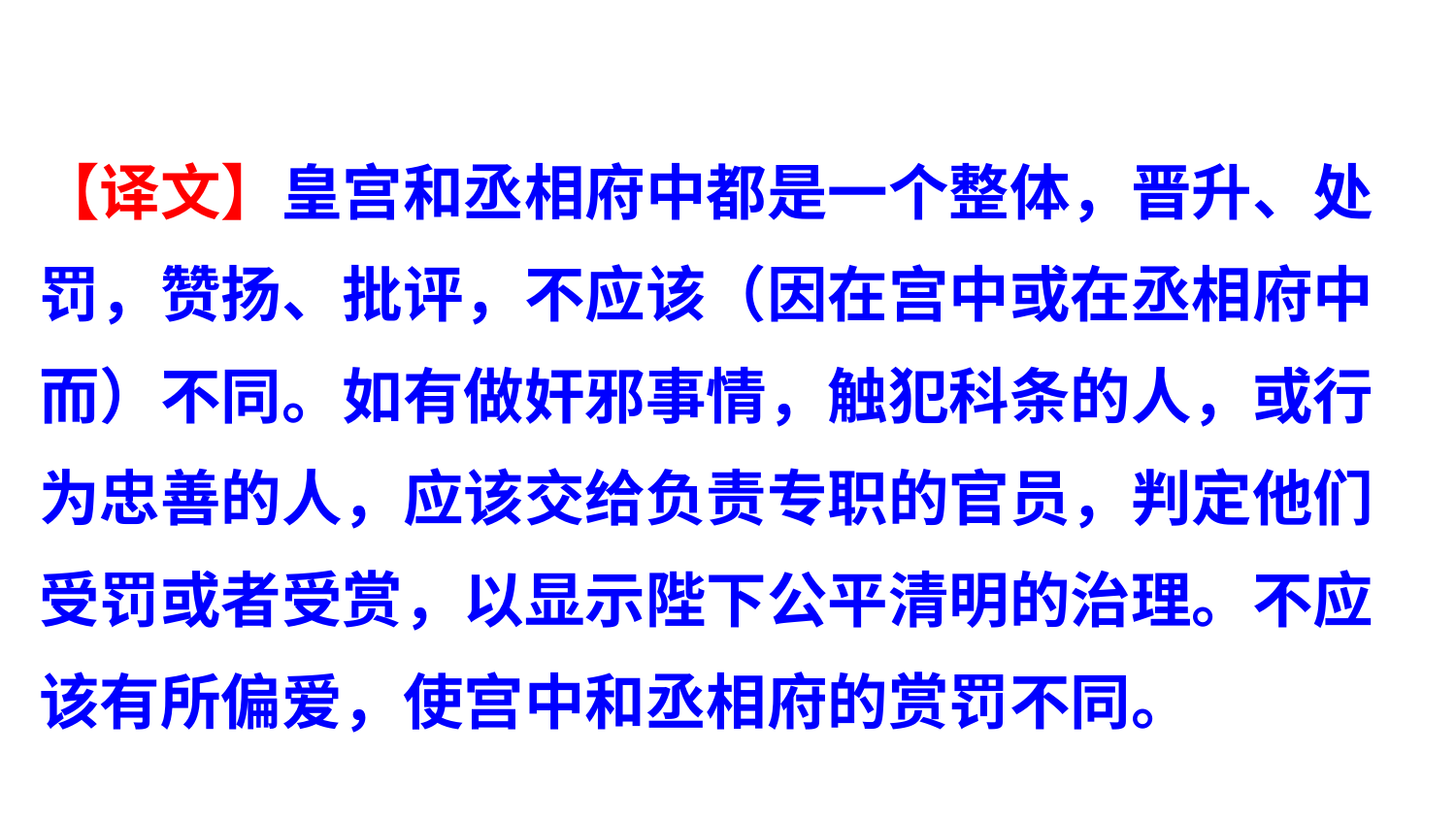

【译文】皇宫和丞相府中都是一个整体，晋升、处罚，赞扬、批评，不应该（因在宫中或在丞相府中而）不同。如有做奸邪事情，触犯科条的人，或行为忠善的人，应该交给负责专职的官员，判定他们受罚或者受赏，以显示陛下公平清明的治理。不应该有所偏爱，使宫中和丞相府的赏罚不同。